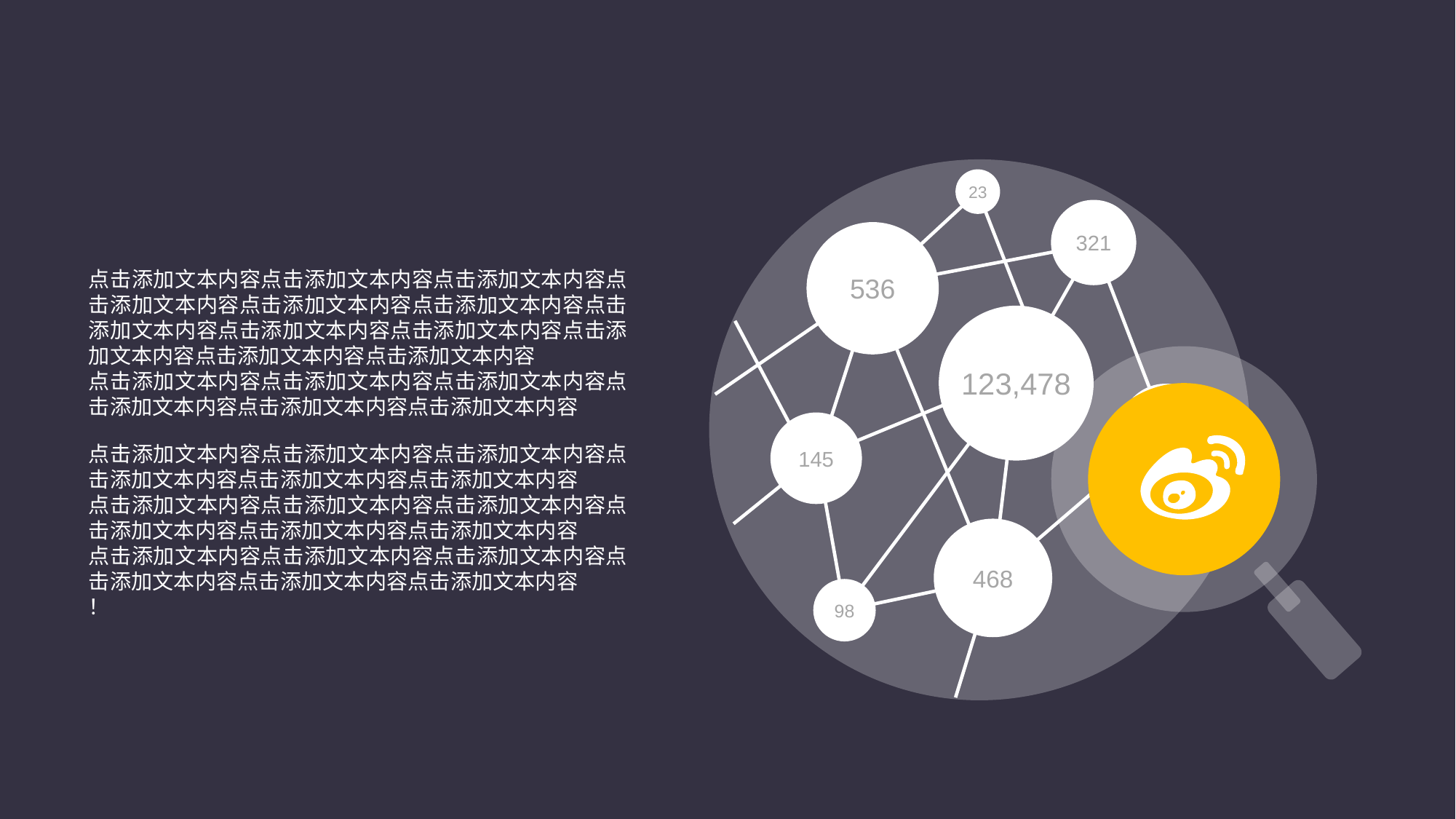

23
321
536
点击添加文本内容点击添加文本内容点击添加文本内容点击添加文本内容点击添加文本内容点击添加文本内容点击添加文本内容点击添加文本内容点击添加文本内容点击添加文本内容点击添加文本内容点击添加文本内容
点击添加文本内容点击添加文本内容点击添加文本内容点击添加文本内容点击添加文本内容点击添加文本内容

123,478

145

点击添加文本内容点击添加文本内容点击添加文本内容点击添加文本内容点击添加文本内容点击添加文本内容
点击添加文本内容点击添加文本内容点击添加文本内容点击添加文本内容点击添加文本内容点击添加文本内容
点击添加文本内容点击添加文本内容点击添加文本内容点击添加文本内容点击添加文本内容点击添加文本内容
！
468
98